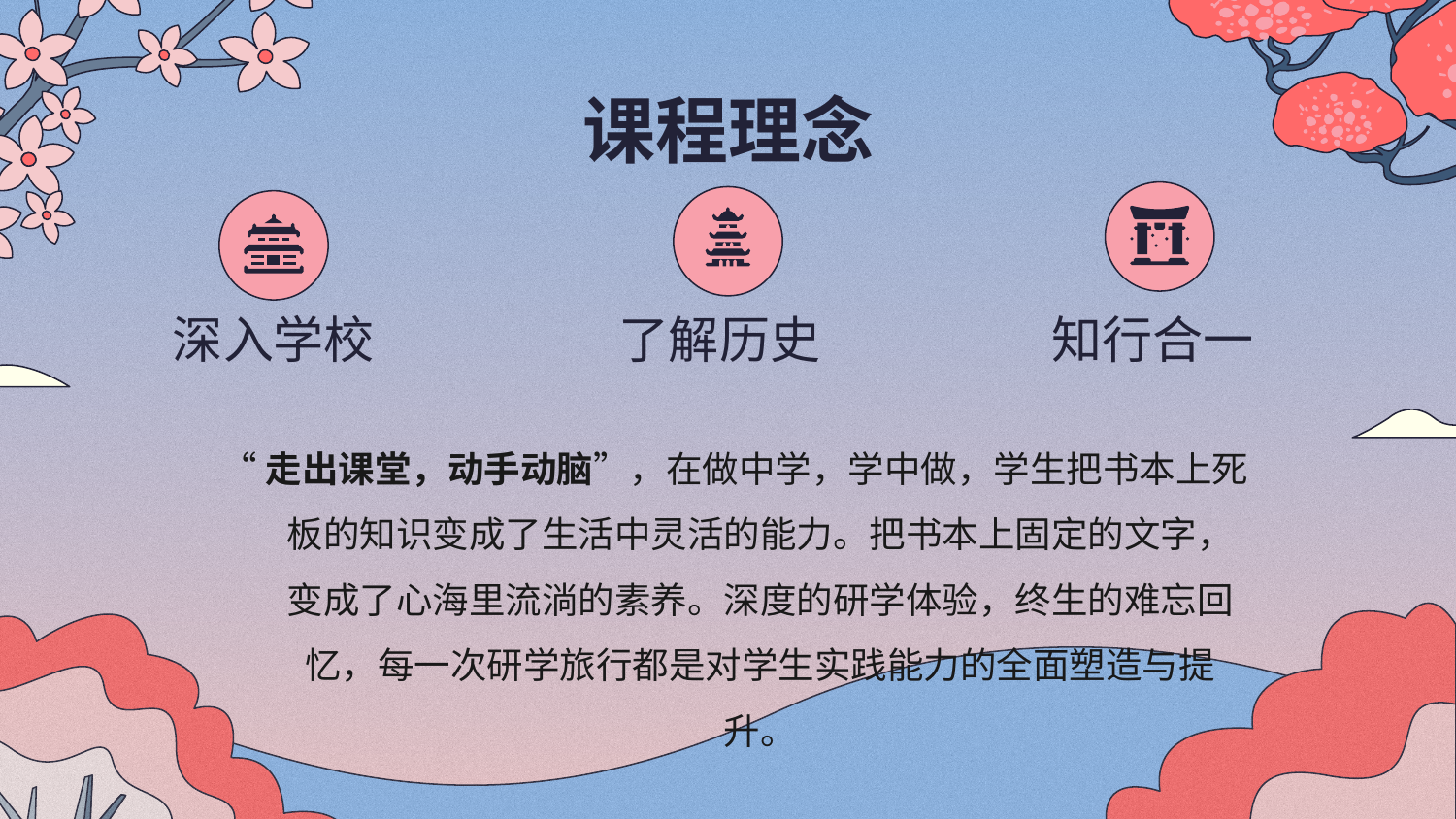

# 课程理念

了解历史
知行合一
深入学校
“走出课堂，动手动脑”，在做中学，学中做，学生把书本上死板的知识变成了生活中灵活的能力。把书本上固定的文字，变成了心海里流淌的素养。深度的研学体验，终生的难忘回忆，每一次研学旅行都是对学生实践能力的全面塑造与提升。